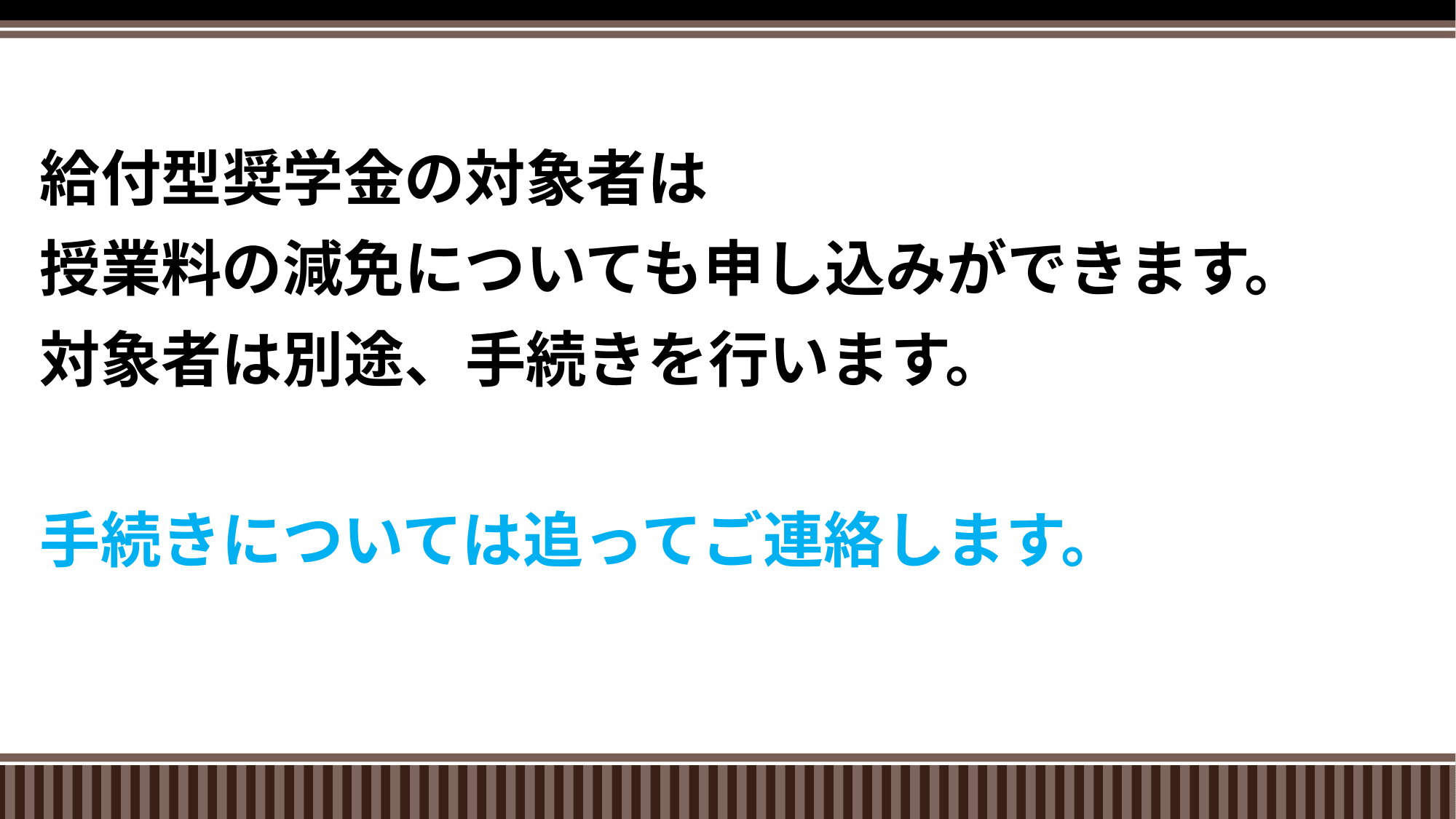

#
給付型奨学金の対象者は
授業料の減免についても申し込みができます。
対象者は別途、手続きを行います。

手続きについては追ってご連絡します。